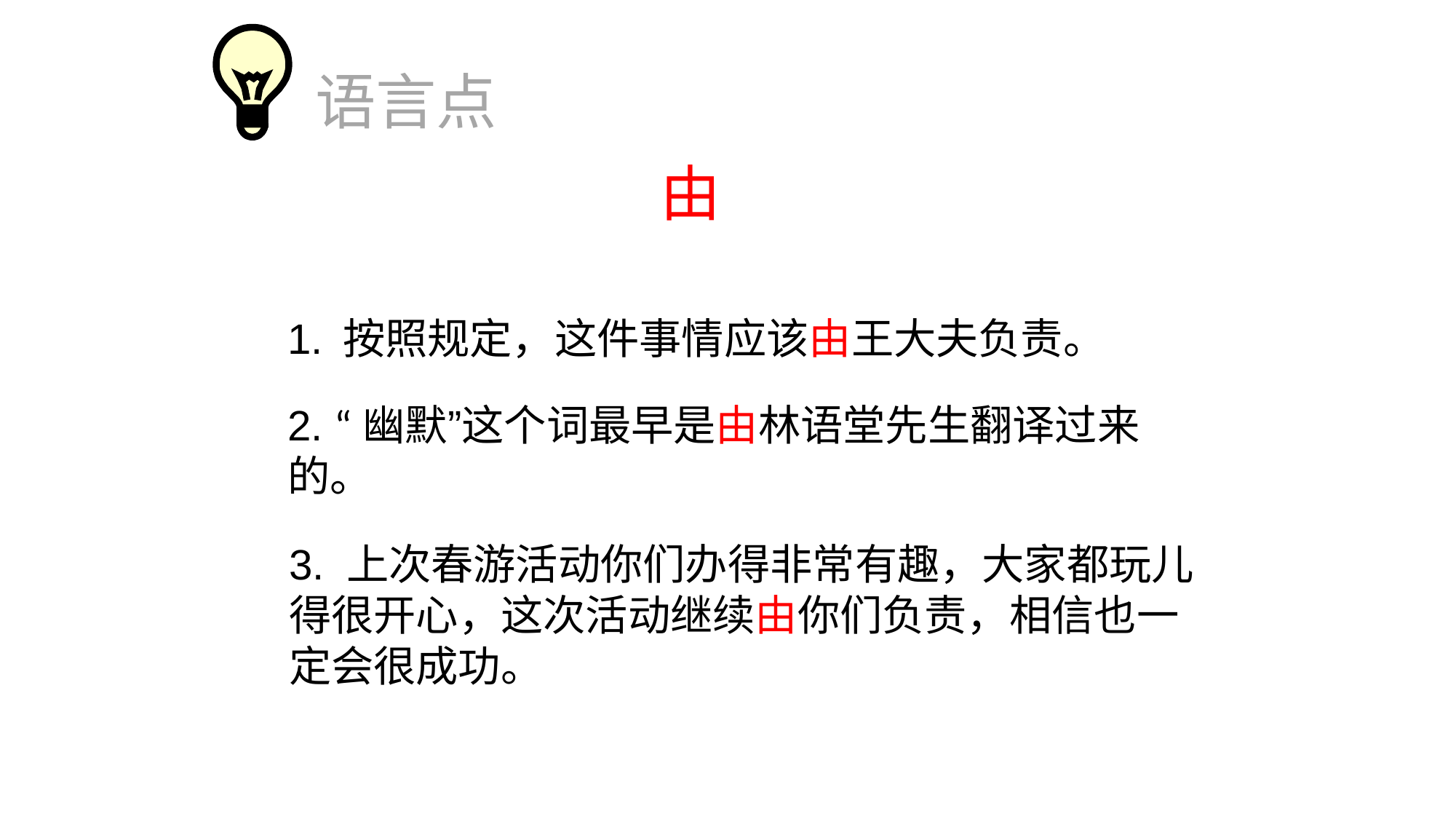

语言点
由
1. 按照规定，这件事情应该由王大夫负责。
2. “幽默”这个词最早是由林语堂先生翻译过来的。
3. 上次春游活动你们办得非常有趣，大家都玩儿得很开心，这次活动继续由你们负责，相信也一定会很成功。